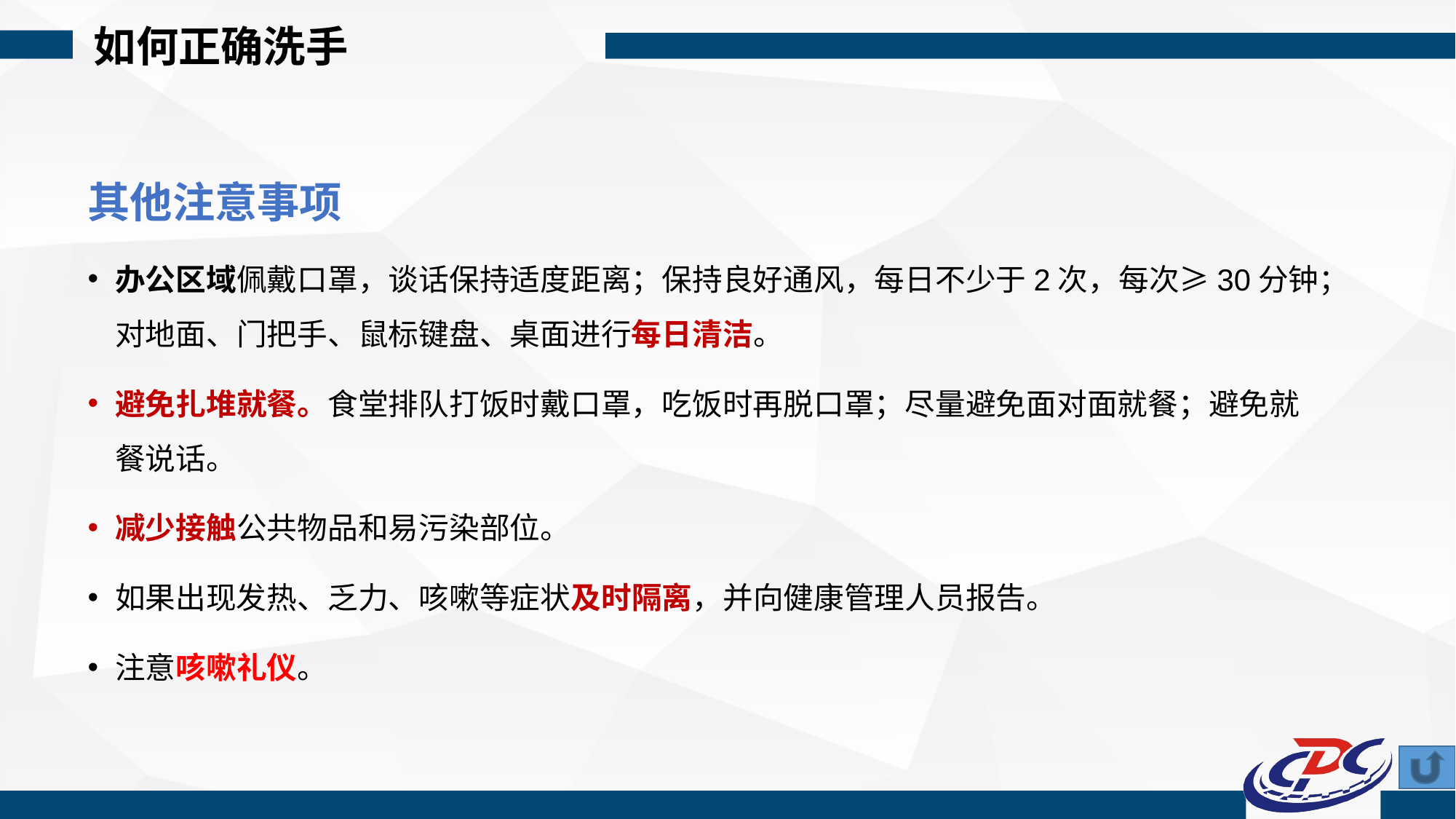

如何正确洗手
其他注意事项
办公区域佩戴口罩，谈话保持适度距离；保持良好通风，每日不少于2次，每次≥30分钟；对地面、门把手、鼠标键盘、桌面进行每日清洁。
避免扎堆就餐。食堂排队打饭时戴口罩，吃饭时再脱口罩；尽量避免面对面就餐；避免就餐说话。
减少接触公共物品和易污染部位。
如果出现发热、乏力、咳嗽等症状及时隔离，并向健康管理人员报告。
注意咳嗽礼仪。